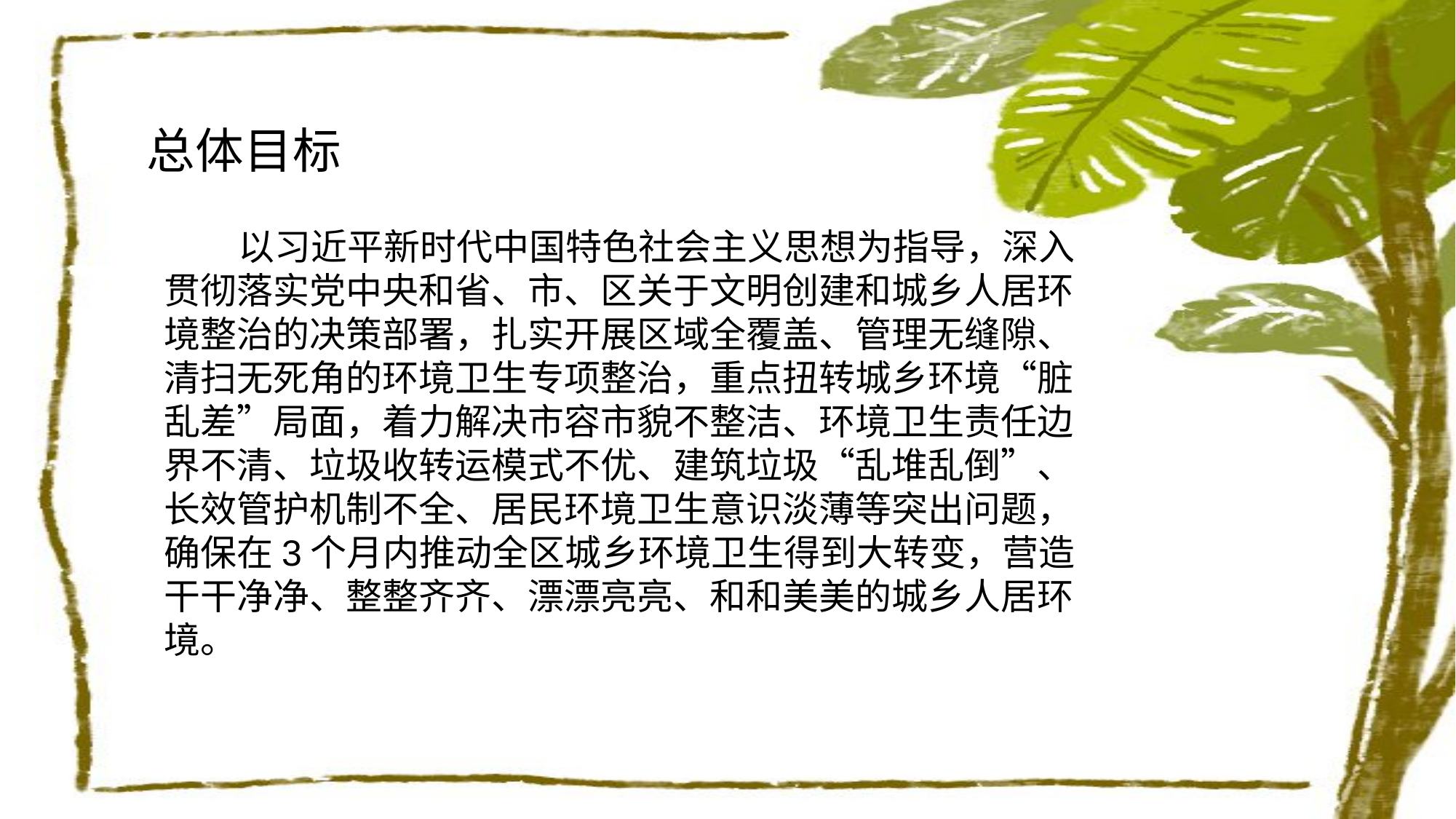

总体目标
        以习近平新时代中国特色社会主义思想为指导，深入贯彻落实党中央和省、市、区关于文明创建和城乡人居环境整治的决策部署，扎实开展区域全覆盖、管理无缝隙、清扫无死角的环境卫生专项整治，重点扭转城乡环境“脏乱差”局面，着力解决市容市貌不整洁、环境卫生责任边界不清、垃圾收转运模式不优、建筑垃圾“乱堆乱倒”、长效管护机制不全、居民环境卫生意识淡薄等突出问题，确保在3个月内推动全区城乡环境卫生得到大转变，营造干干净净、整整齐齐、漂漂亮亮、和和美美的城乡人居环境。